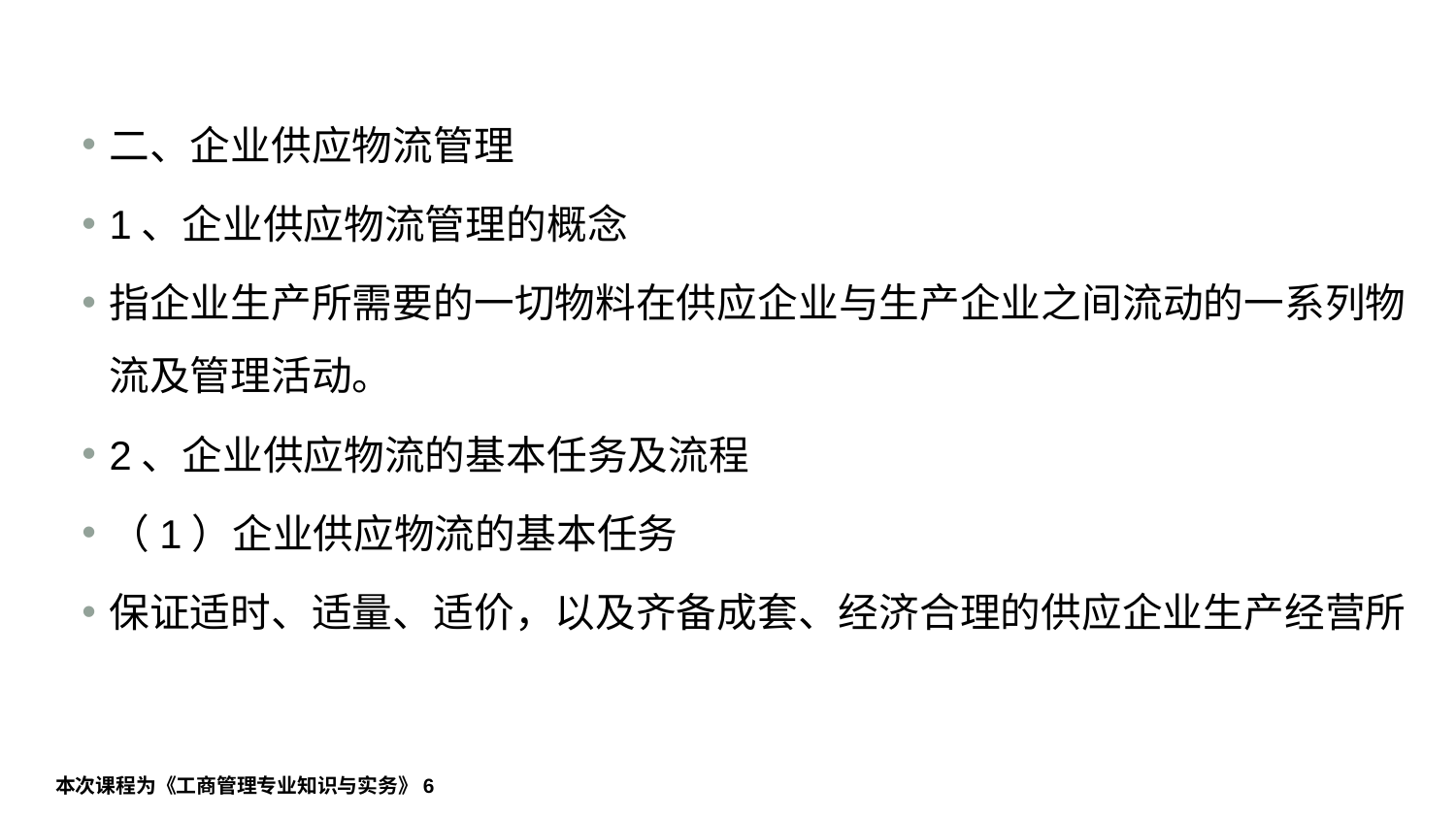

#
二、企业供应物流管理
1、企业供应物流管理的概念
指企业生产所需要的一切物料在供应企业与生产企业之间流动的一系列物流及管理活动。
2、企业供应物流的基本任务及流程
（1）企业供应物流的基本任务
保证适时、适量、适价，以及齐备成套、经济合理的供应企业生产经营所